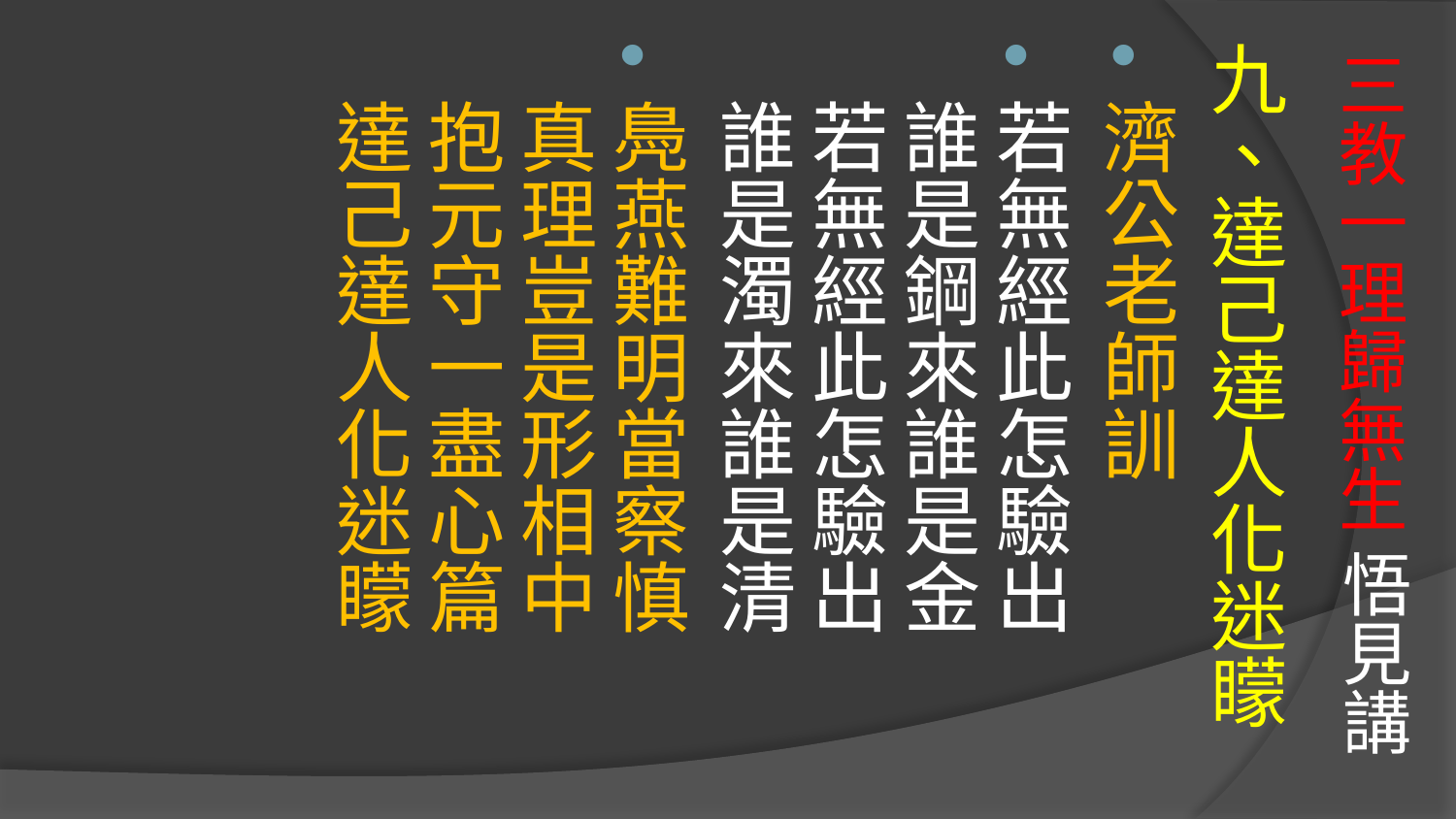

# 三教一理歸無生 悟見講
九、達己達人化迷矇
濟公老師訓
若無經此怎驗出　誰是鋼來誰是金 
若無經此怎驗出　誰是濁來誰是清
鳧燕難明當察慎　真理豈是形相中 
抱元守一盡心篇　達己達人化迷矇